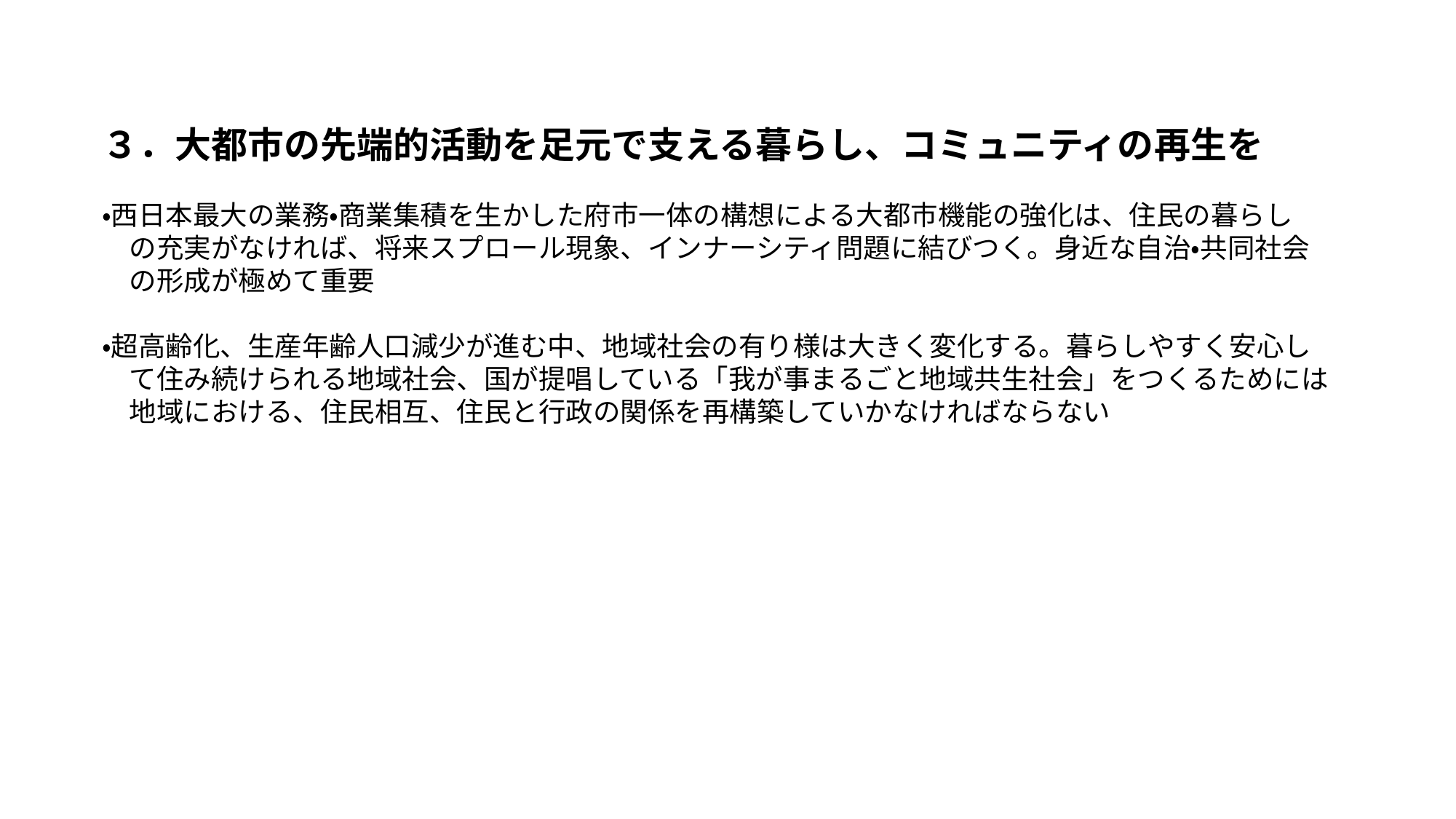

３．大都市の先端的活動を足元で支える暮らし、コミュニティの再生を

・西日本最大の業務・商業集積を生かした府市一体の構想による大都市機能の強化は、住民の暮らし
　の充実がなければ、将来スプロール現象、インナーシティ問題に結びつく。身近な自治・共同社会
　の形成が極めて重要

・超高齢化、生産年齢人口減少が進む中、地域社会の有り様は大きく変化する。暮らしやすく安心し
　て住み続けられる地域社会、国が提唱している「我が事まるごと地域共生社会」をつくるためには
　地域における、住民相互、住民と行政の関係を再構築していかなければならない